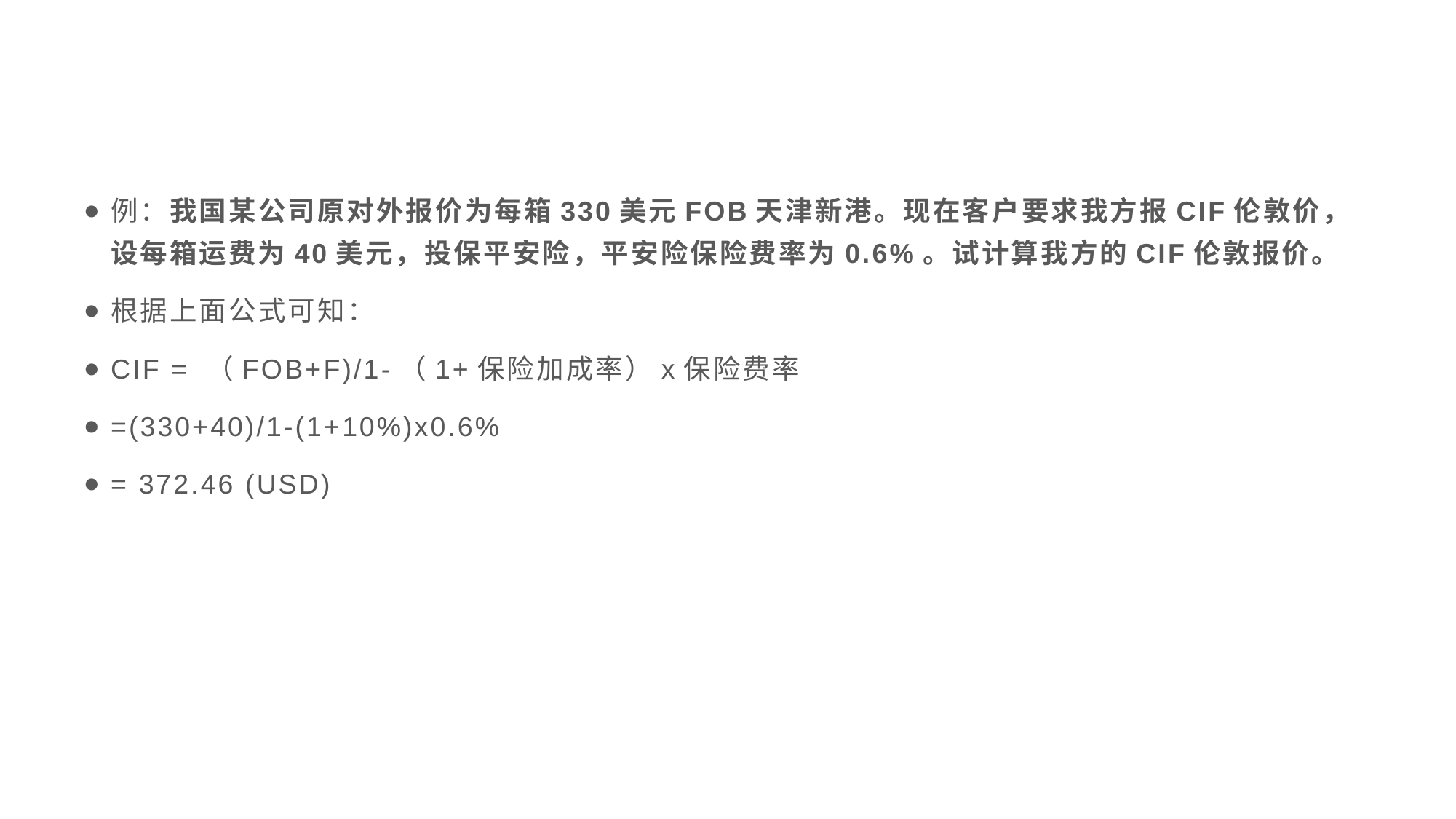

#
例：我国某公司原对外报价为每箱330美元FOB天津新港。现在客户要求我方报CIF伦敦价，设每箱运费为40美元，投保平安险，平安险保险费率为0.6%。试计算我方的CIF伦敦报价。
根据上面公式可知：
CIF = （FOB+F)/1-（1+保险加成率）x保险费率
=(330+40)/1-(1+10%)x0.6%
= 372.46 (USD)

19